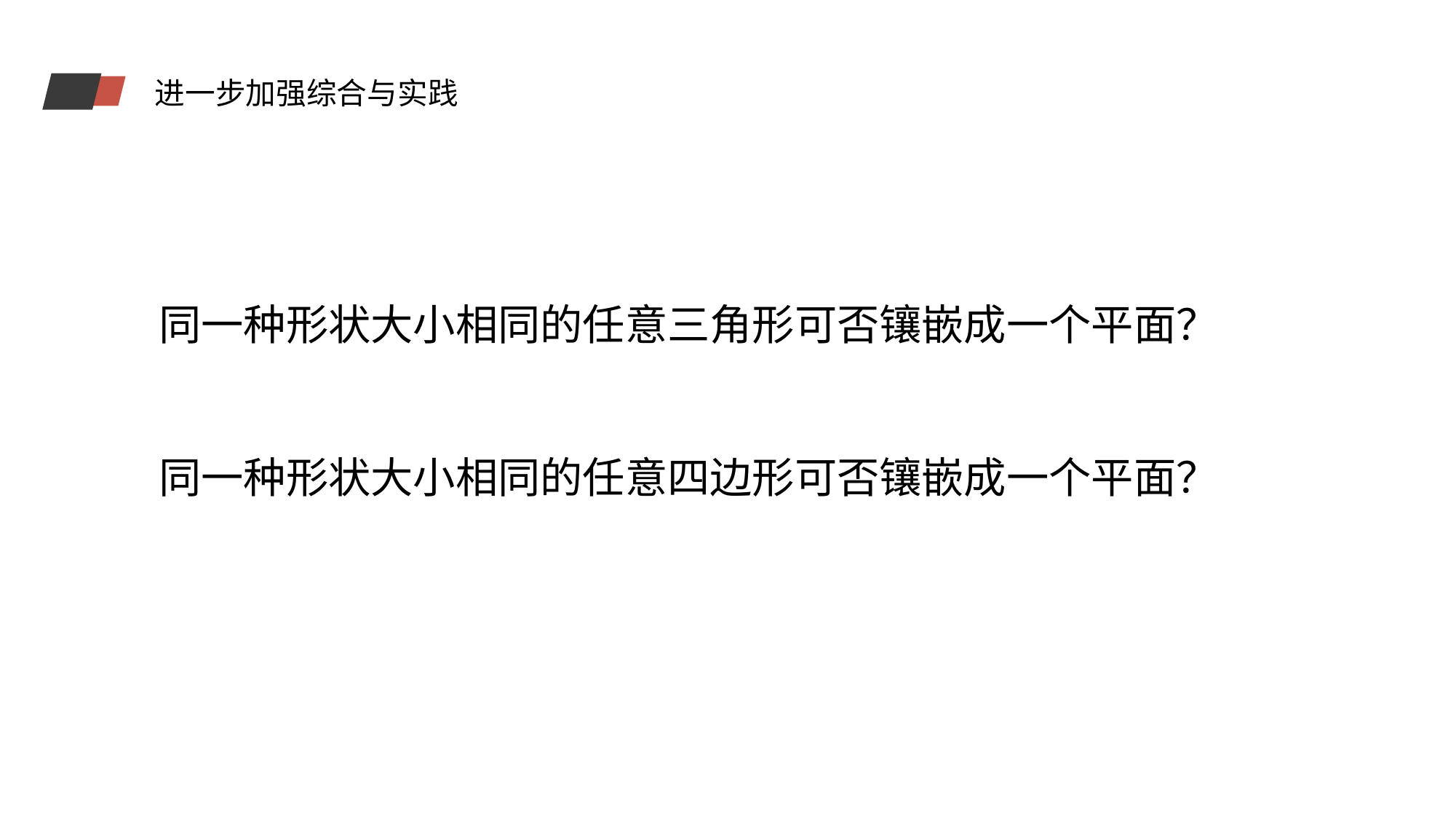

进一步加强综合与实践

    同一种形状大小相同的任意三角形可否镶嵌成一个平面？

    同一种形状大小相同的任意四边形可否镶嵌成一个平面？